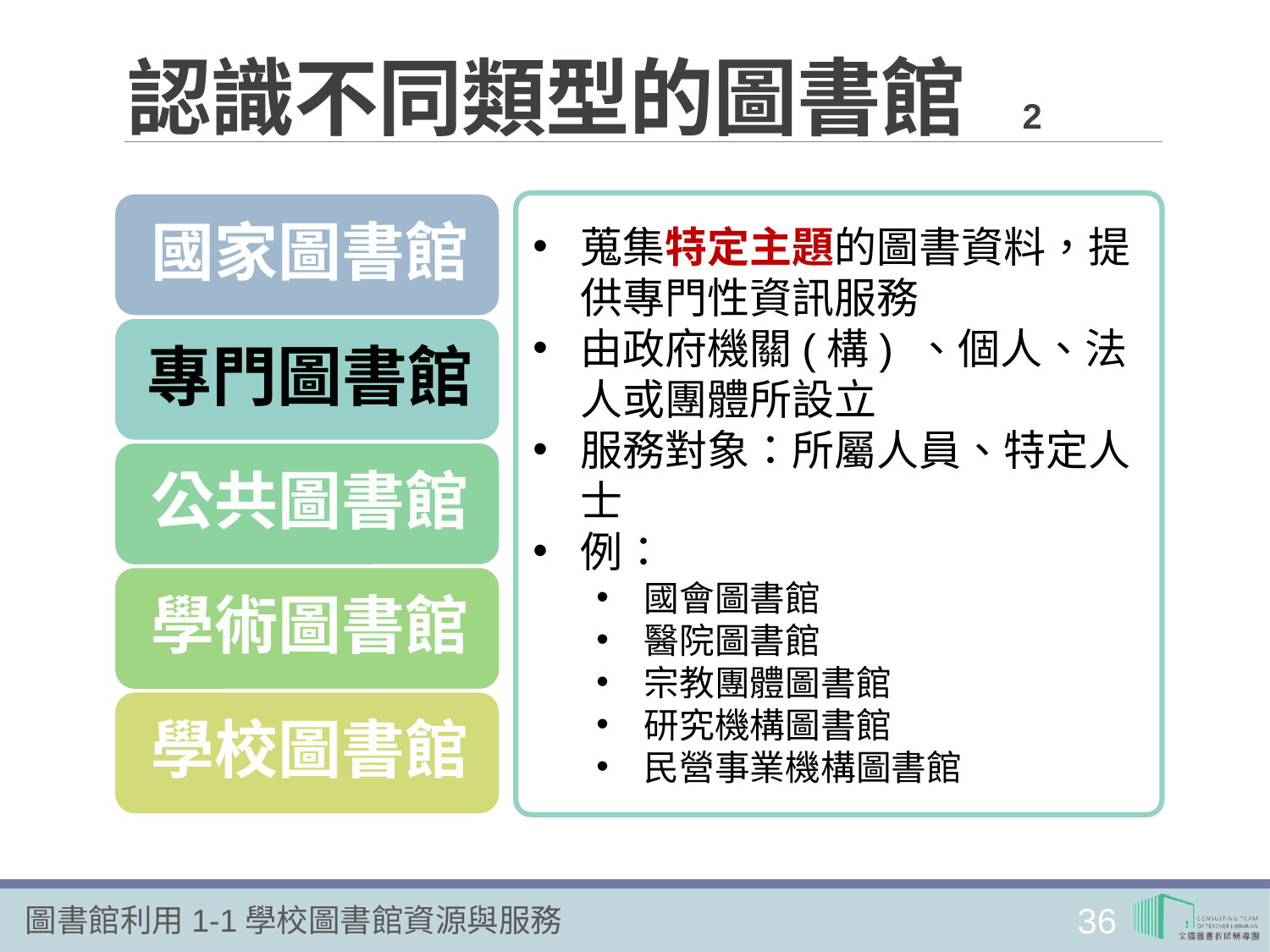

# 認識不同類型的圖書館  2
國家圖書館
專門圖書館
公共圖書館
學術圖書館
學校圖書館
蒐集特定主題的圖書資料，提供專門性資訊服務
由政府機關(構) 、個人、法人或團體所設立
服務對象：所屬人員、特定人士
例：
國會圖書館
醫院圖書館
宗教團體圖書館
研究機構圖書館
民營事業機構圖書館